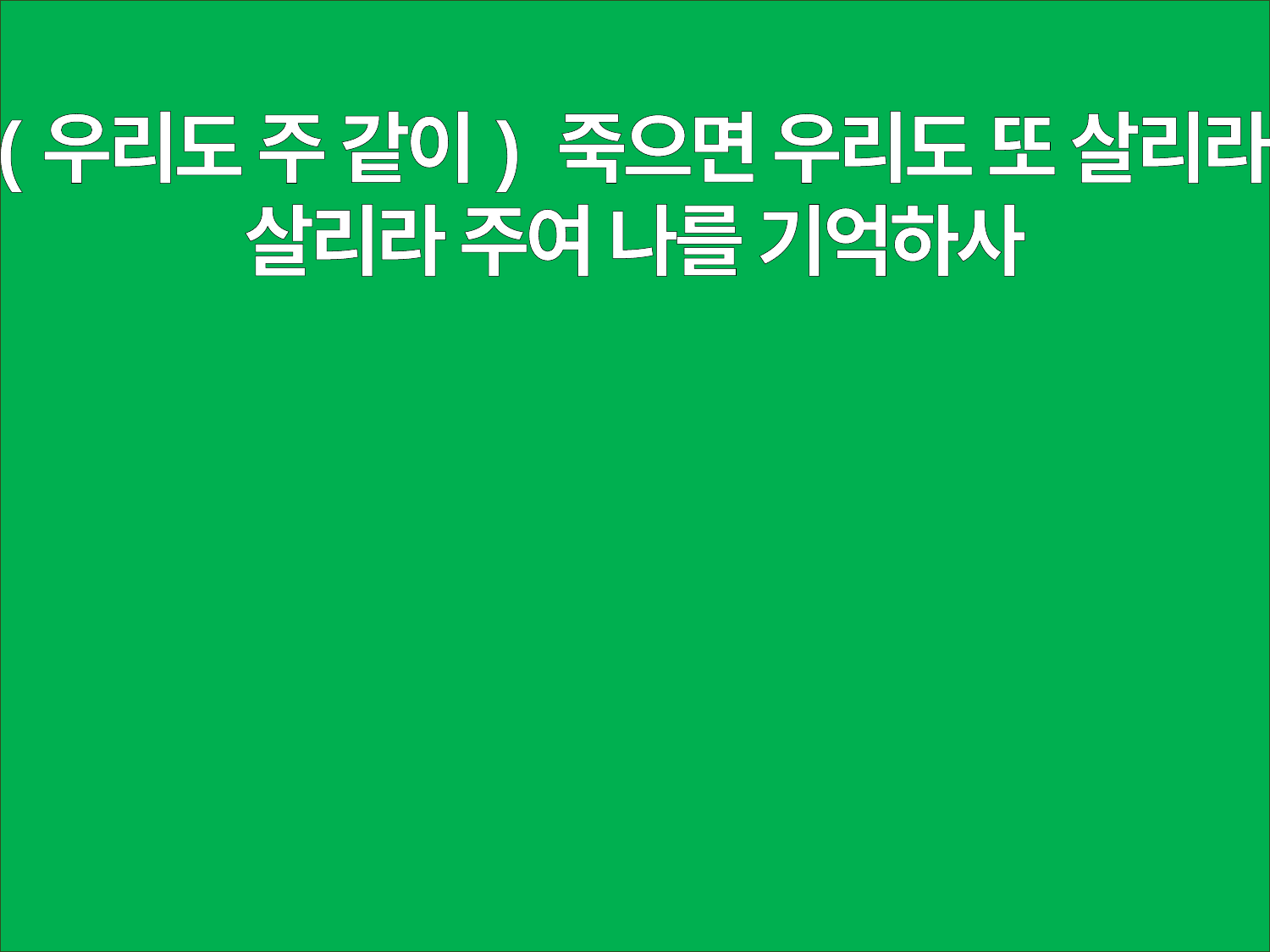

(우리도 주 같이) 죽으면 우리도 또 살리라
살리라 주여 나를 기억하사